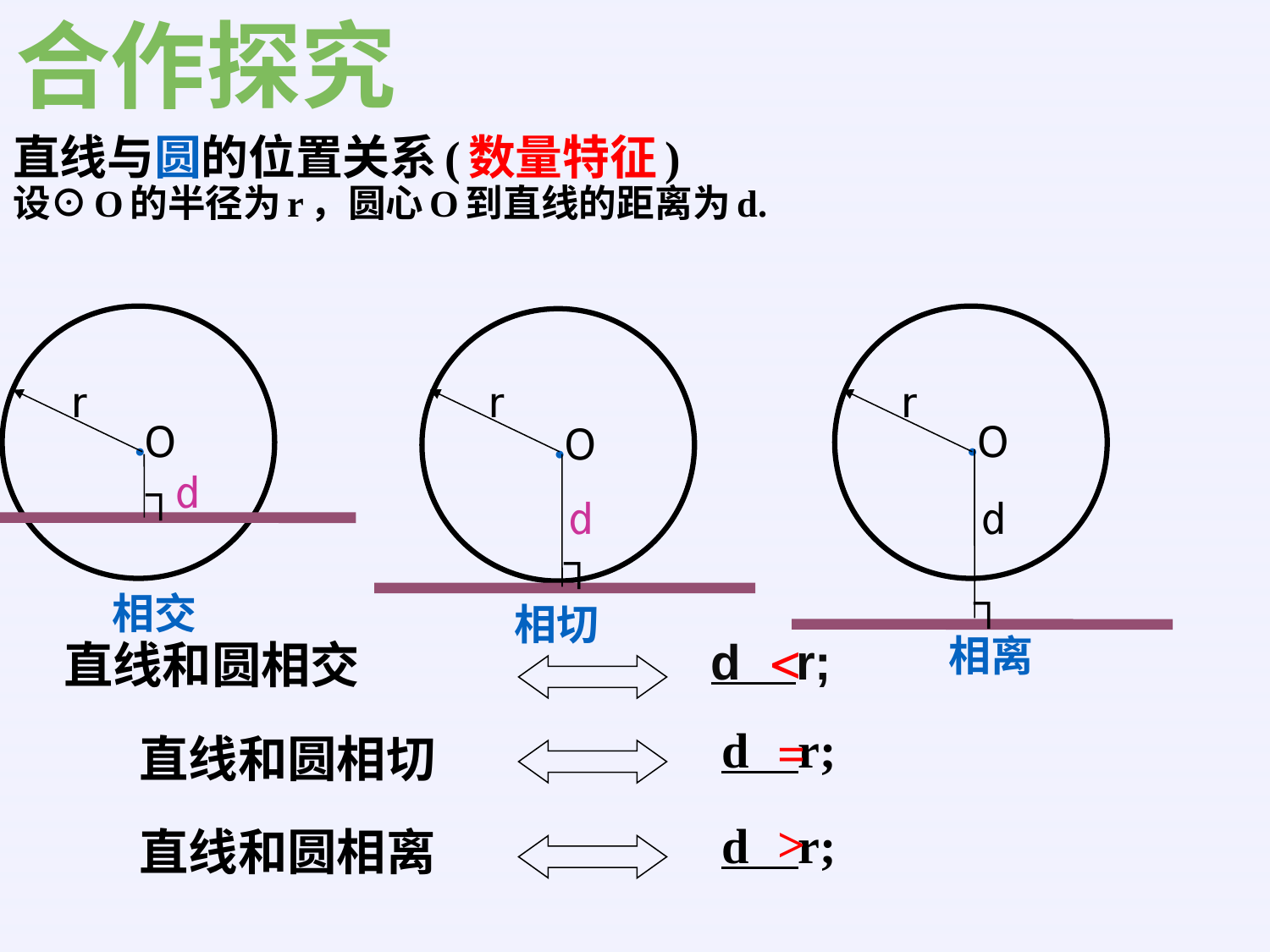

合作探究
直线与圆的位置关系(数量特征)
设⊙O的半径为r，圆心O到直线的距离为d.

●O

●O

●O

相交

相切
相离

r

r

r

d
┐

┐d

d
┐
d    r;
<

直线和圆相交
=
d    r;
直线和圆相切

>
直线和圆相离
d    r;